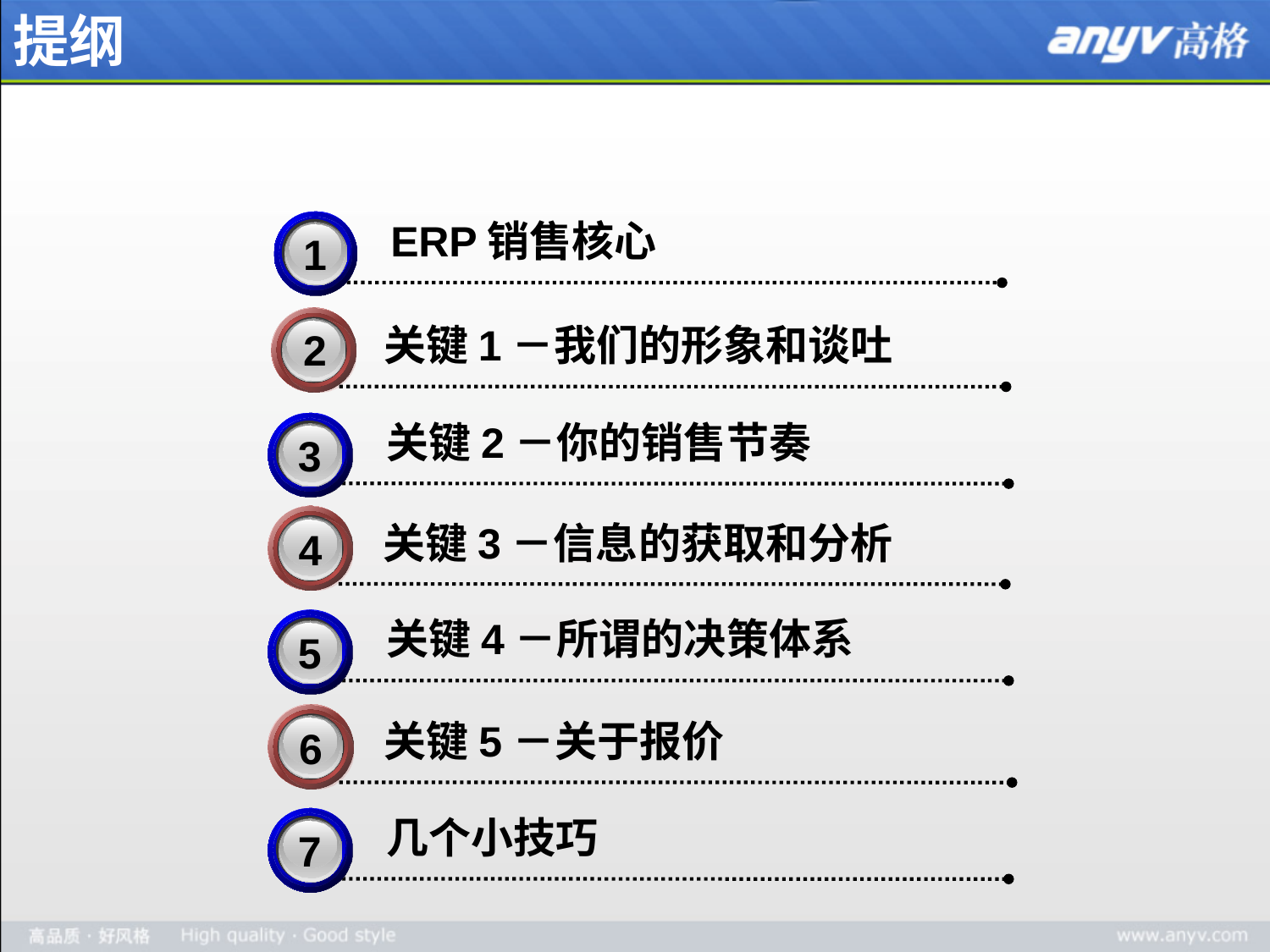

# 提纲
ERP销售核心

3

1

关键1－我们的形象和谈吐
2

关键2－你的销售节奏

3

3

关键3－信息的获取和分析
4

关键4－所谓的决策体系

3

5

关键5－关于报价
6

几个小技巧

3

7